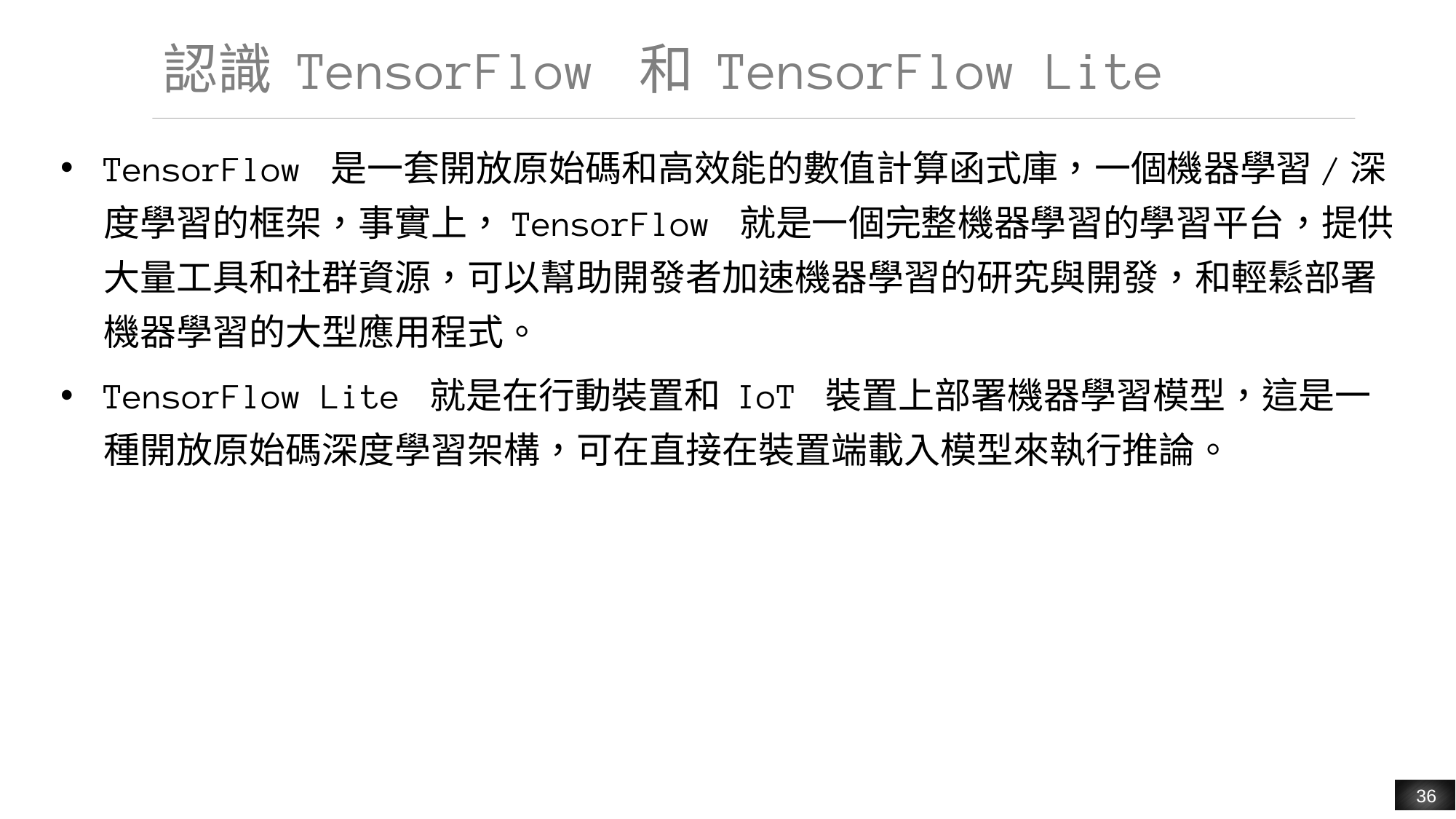

# 認識 TensorFlow 和 TensorFlow Lite
TensorFlow 是一套開放原始碼和高效能的數值計算函式庫，一個機器學習/深度學習的框架，事實上，TensorFlow 就是一個完整機器學習的學習平台，提供大量工具和社群資源，可以幫助開發者加速機器學習的研究與開發，和輕鬆部署機器學習的大型應用程式。
TensorFlow Lite 就是在行動裝置和 IoT 裝置上部署機器學習模型，這是一種開放原始碼深度學習架構，可在直接在裝置端載入模型來執行推論。